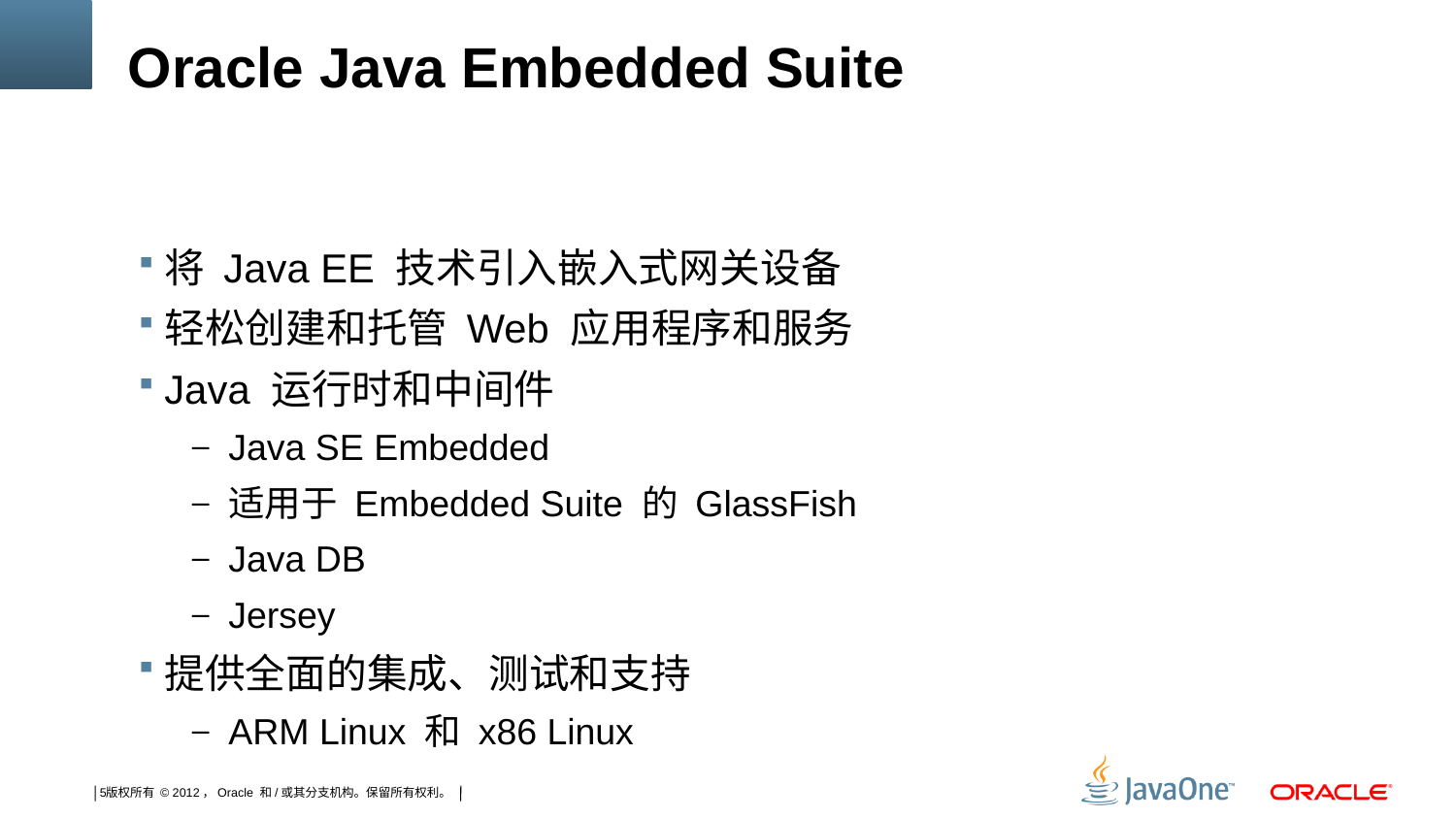

# Oracle Java Embedded Suite

将 Java EE 技术引入嵌入式网关设备
轻松创建和托管 Web 应用程序和服务
Java 运行时和中间件
Java SE Embedded
适用于 Embedded Suite 的 GlassFish
Java DB
Jersey
提供全面的集成、测试和支持
ARM Linux 和 x86 Linux